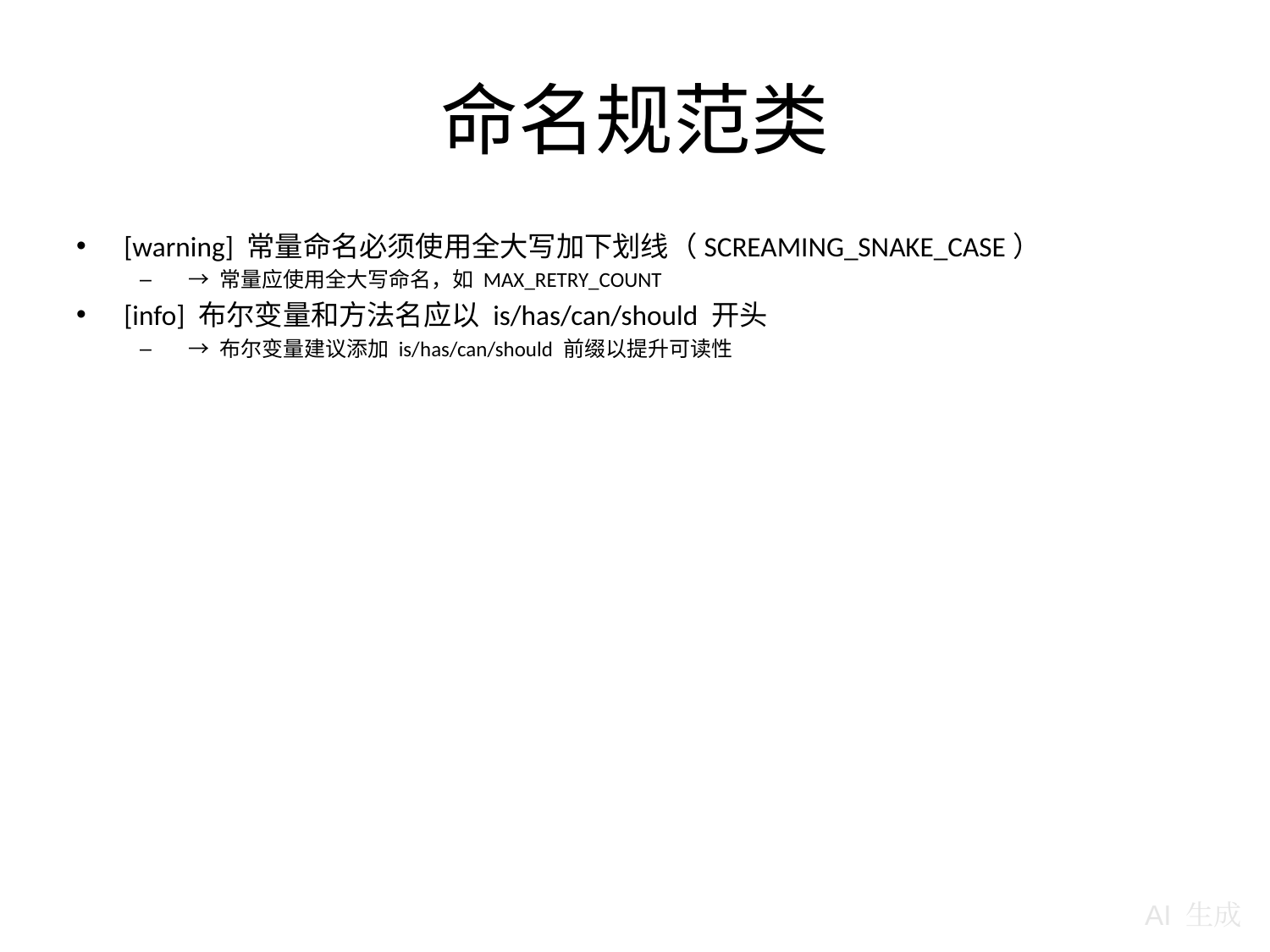

# 命名规范类
[warning] 常量命名必须使用全大写加下划线（SCREAMING_SNAKE_CASE）
  → 常量应使用全大写命名，如 MAX_RETRY_COUNT
[info] 布尔变量和方法名应以 is/has/can/should 开头
  → 布尔变量建议添加 is/has/can/should 前缀以提升可读性
AI 生成